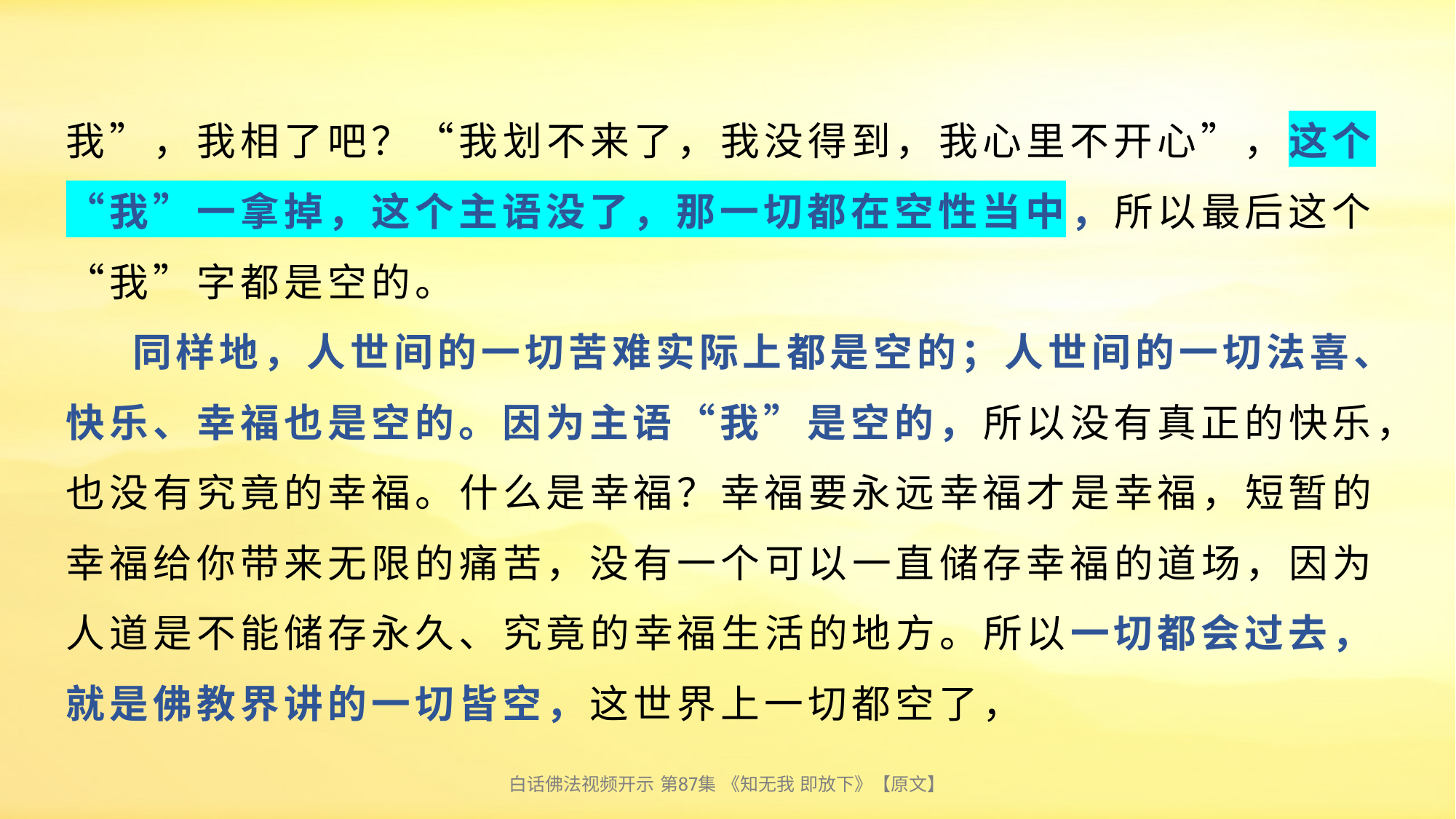

# 我”，我相了吧？“我划不来了，我没得到，我心里不开心”，这个“我”一拿掉，这个主语没了，那一切都在空性当中，所以最后这个“我”字都是空的。 同样地，人世间的一切苦难实际上都是空的；人世间的一切法喜、快乐、幸福也是空的。因为主语“我”是空的，所以没有真正的快乐，也没有究竟的幸福。什么是幸福？幸福要永远幸福才是幸福，短暂的幸福给你带来无限的痛苦，没有一个可以一直储存幸福的道场，因为人道是不能储存永久、究竟的幸福生活的地方。所以一切都会过去，就是佛教界讲的一切皆空，这世界上一切都空了，
白话佛法视频开示 第87集 《知无我 即放下》【原文】